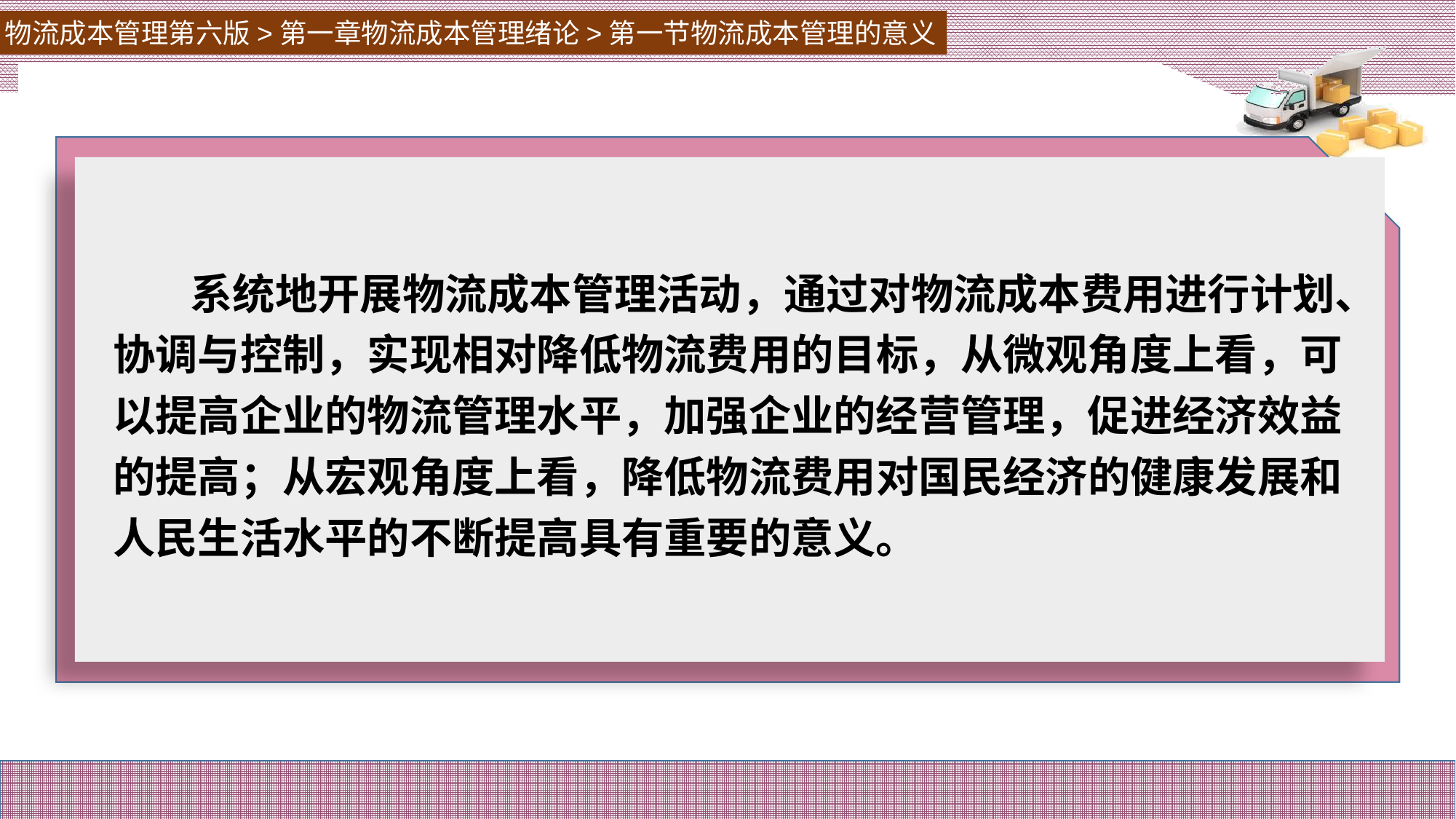

物流成本管理第六版>第一章物流成本管理绪论>第一节物流成本管理的意义
# 系统地开展物流成本管理活动，通过对物流成本费用进行计划、协调与控制，实现相对降低物流费用的目标，从微观角度上看，可以提高企业的物流管理水平，加强企业的经营管理，促进经济效益的提高；从宏观角度上看，降低物流费用对国民经济的健康发展和人民生活水平的不断提高具有重要的意义。